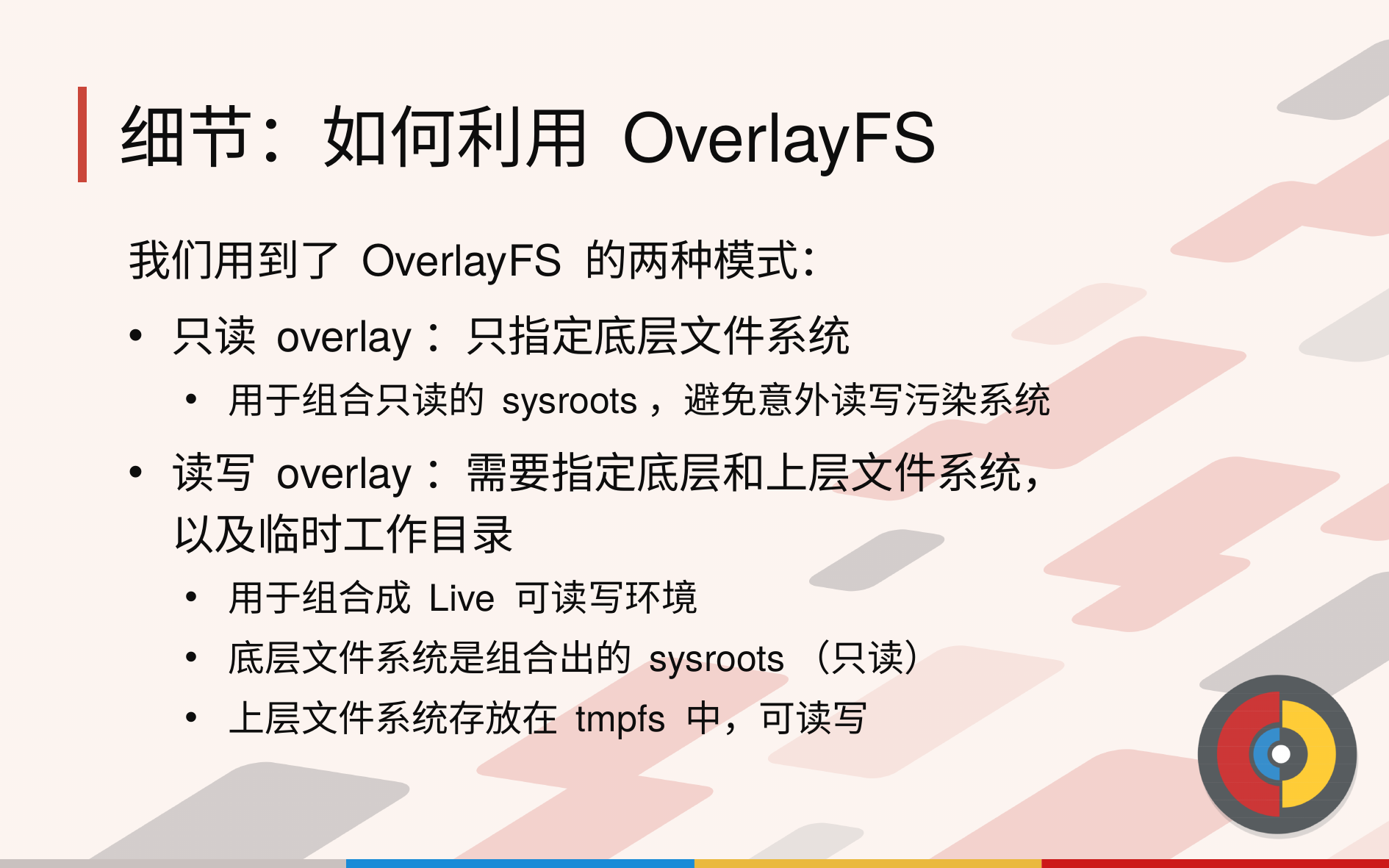

# 细节：如何利用 OverlayFS
我们用到了 OverlayFS 的两种模式：
只读 overlay：只指定底层文件系统
用于组合只读的 sysroots，避免意外读写污染系统
读写 overlay：需要指定底层和上层文件系统，以及临时工作目录
用于组合成 Live 可读写环境
底层文件系统是组合出的 sysroots（只读）
上层文件系统存放在 tmpfs 中，可读写